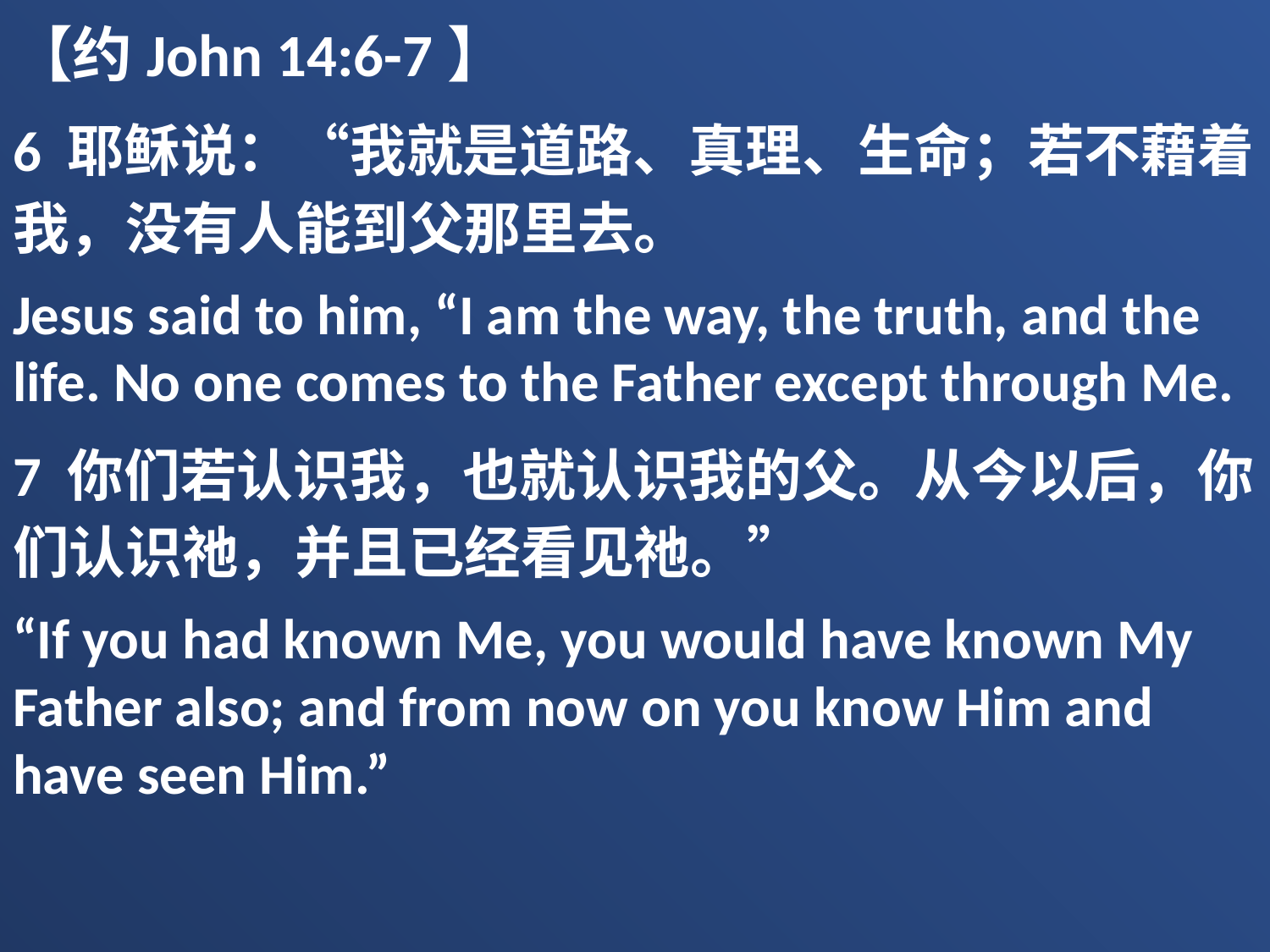

【约John 14:6-7】
6 耶稣说：“我就是道路、真理、生命；若不藉着我，没有人能到父那里去。
Jesus said to him, “I am the way, the truth, and the life. No one comes to the Father except through Me.
7 你们若认识我，也就认识我的父。从今以后，你们认识祂，并且已经看见祂。”
“If you had known Me, you would have known My Father also; and from now on you know Him and have seen Him.”